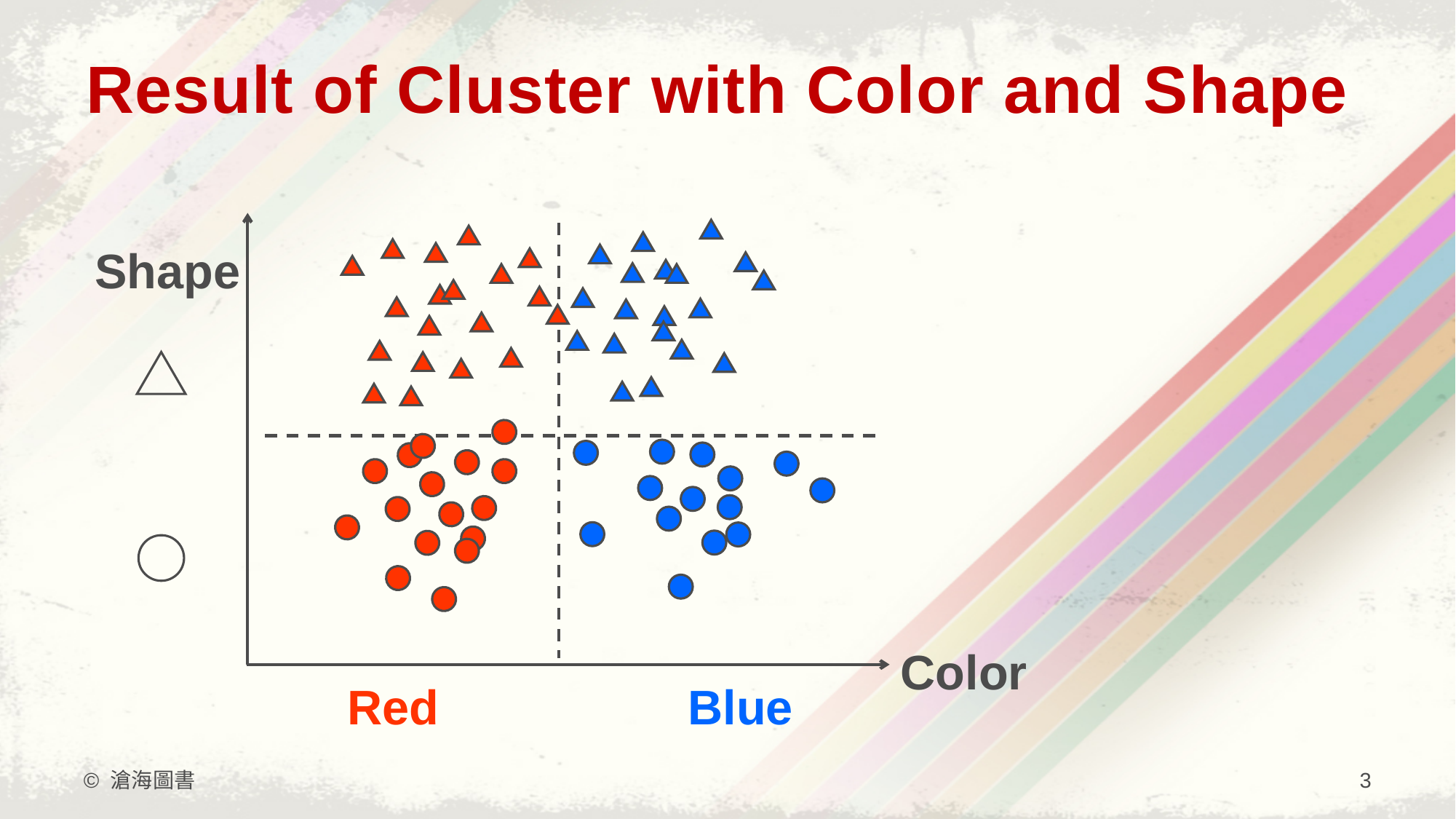

# Result of Cluster with Color and Shape

Shape

Color
Blue
Red
© 滄海圖書
3